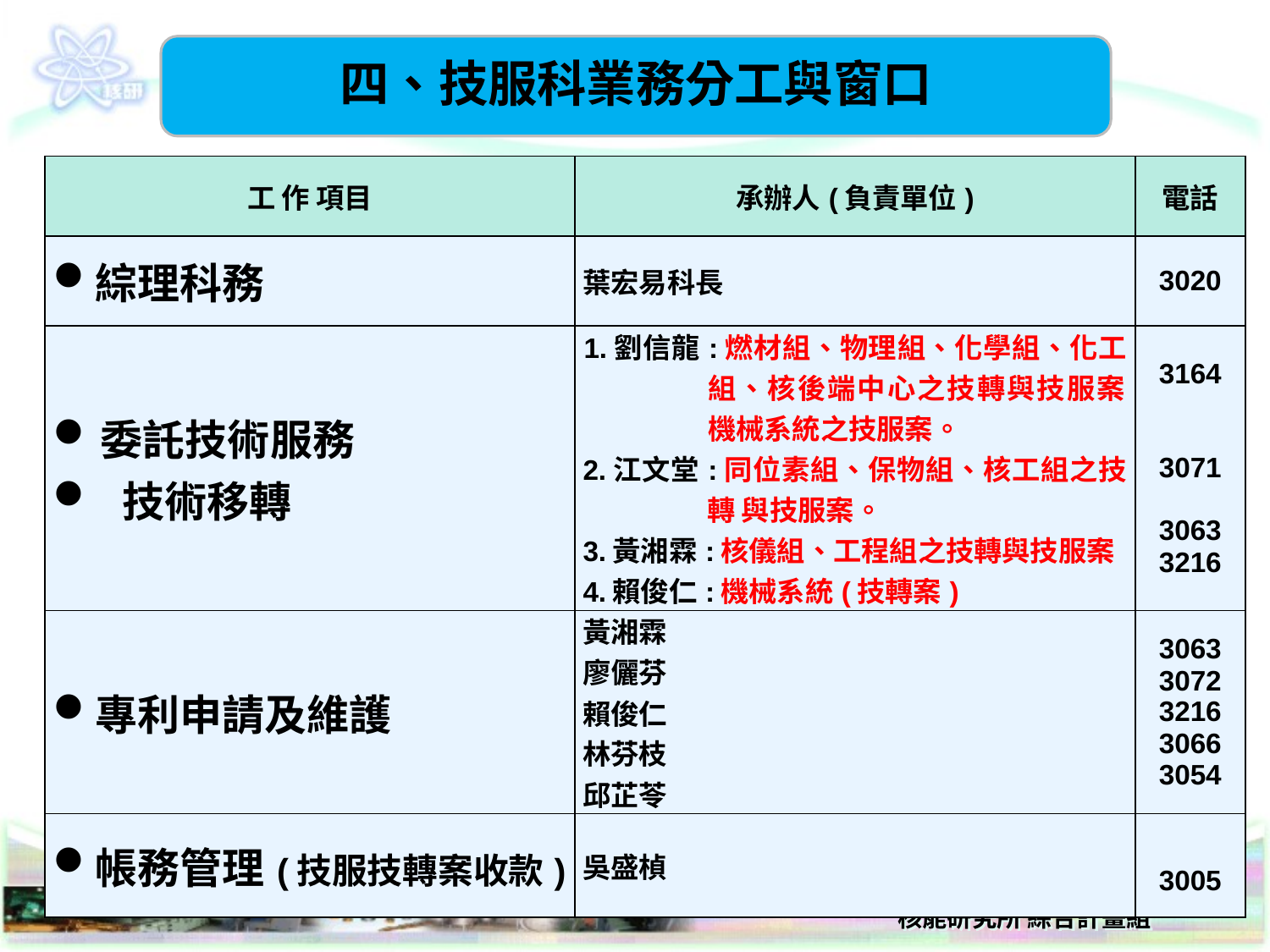

四、技服科業務分工與窗口
| 工 作 項目 | 承辦人(負責單位) | 電話 |
| --- | --- | --- |
| 綜理科務 | 葉宏易科長 | 3020 |
| 委託技術服務 技術移轉 | 1.劉信龍:燃材組、物理組、化學組、化工組、核後端中心之技轉與技服案；機械系統之技服案。 2.江文堂:同位素組、保物組、核工組之技轉 與技服案。 3.黃湘霖:核儀組、工程組之技轉與技服案 4.賴俊仁:機械系統(技轉案) | 3164 3071 3063 3216 |
| 專利申請及維護 | 黃湘霖 廖儷芬 賴俊仁 林芬枝 邱芷苓 | 3063 3072 3216 3066 3054 |
| 帳務管理(技服技轉案收款) | 吳盛楨 | 3005 |